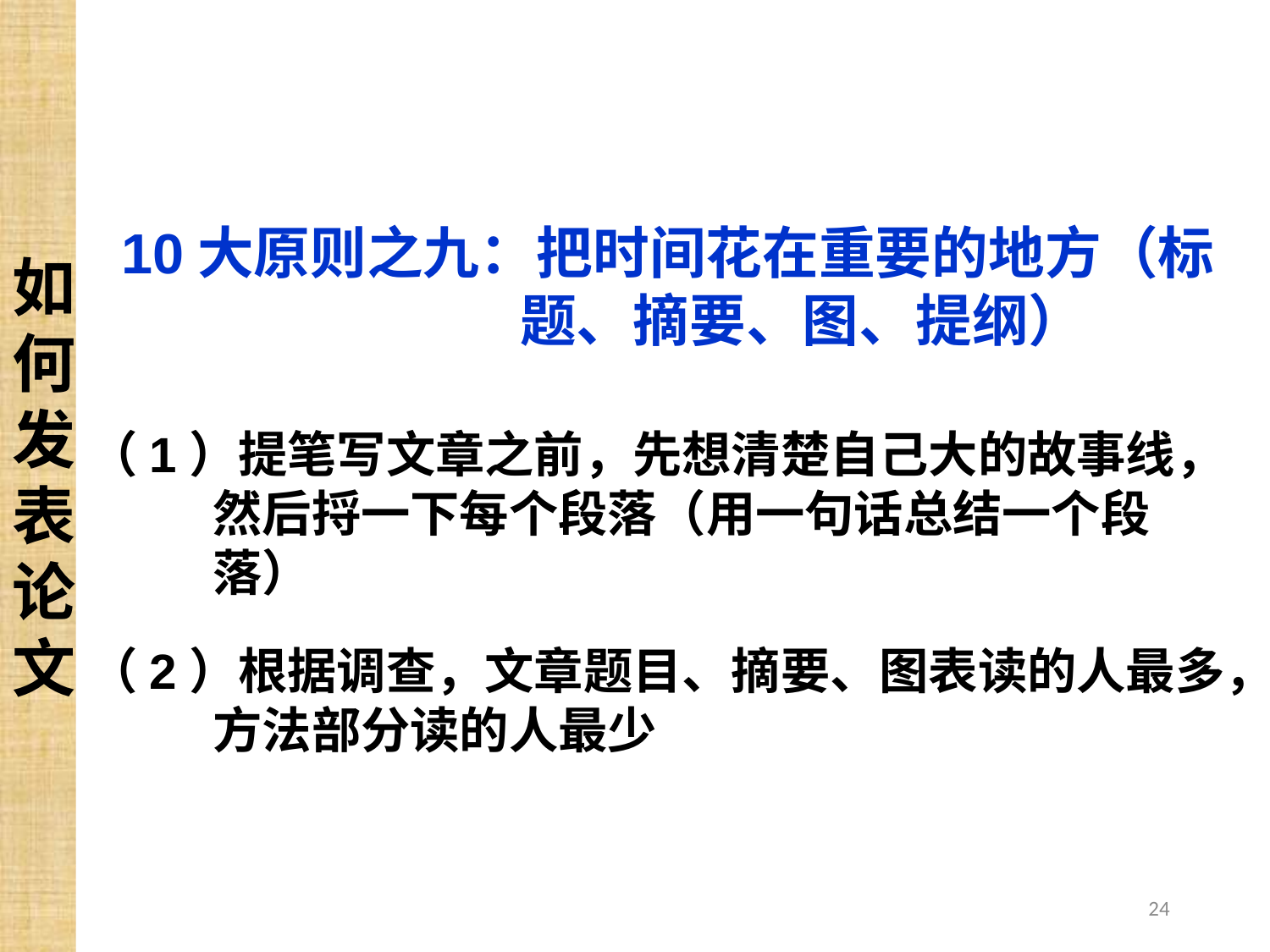

如何发表论文
10大原则之九：把时间花在重要的地方（标题、摘要、图、提纲）
（1）提笔写文章之前，先想清楚自己大的故事线，然后捋一下每个段落（用一句话总结一个段落）
（2）根据调查，文章题目、摘要、图表读的人最多，方法部分读的人最少
24